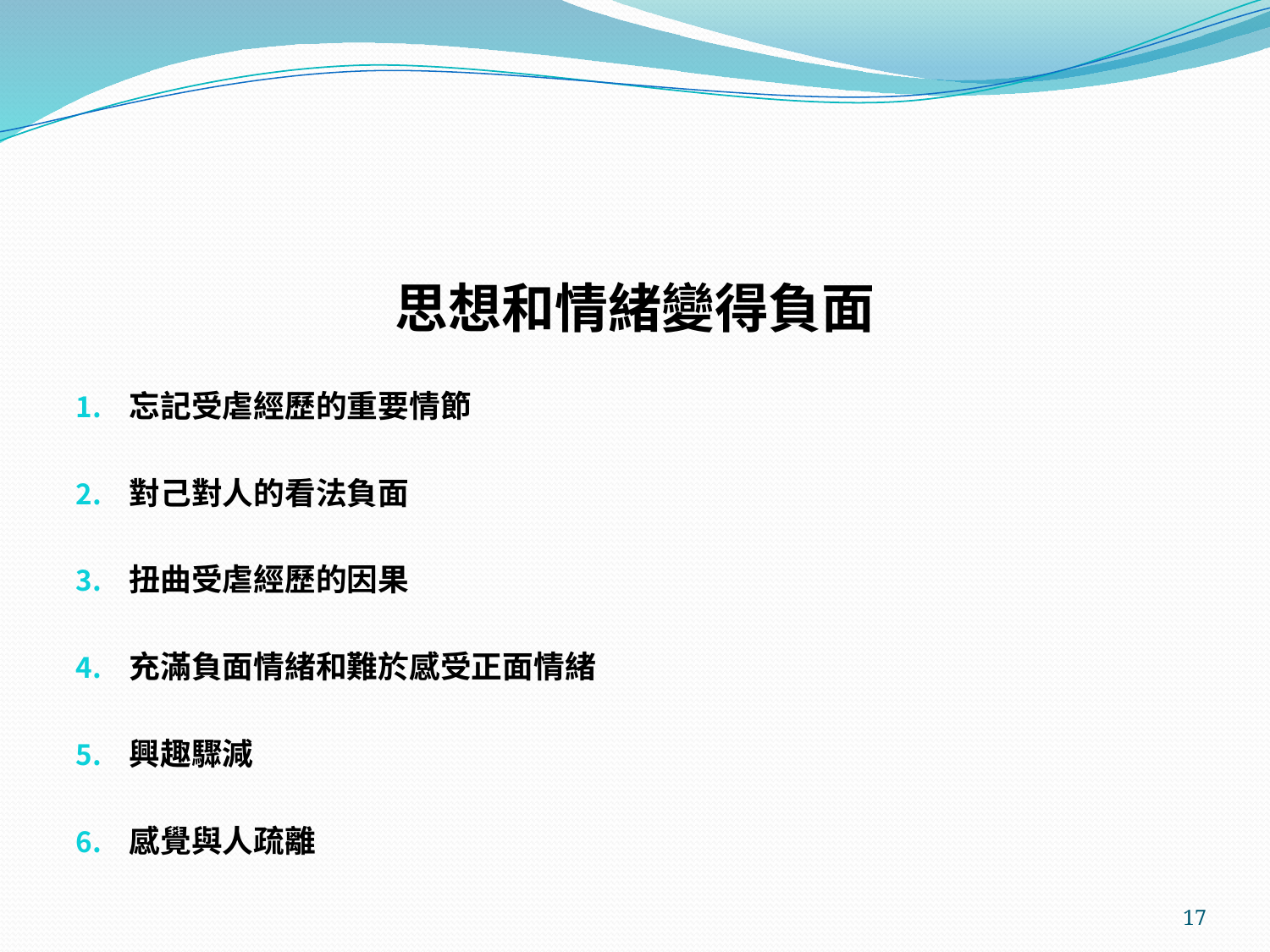

#
思想和情緒變得負面

忘記受虐經歷的重要情節

對己對人的看法負面

扭曲受虐經歷的因果

充滿負面情緒和難於感受正面情緒

興趣驟減

感覺與人疏離

17